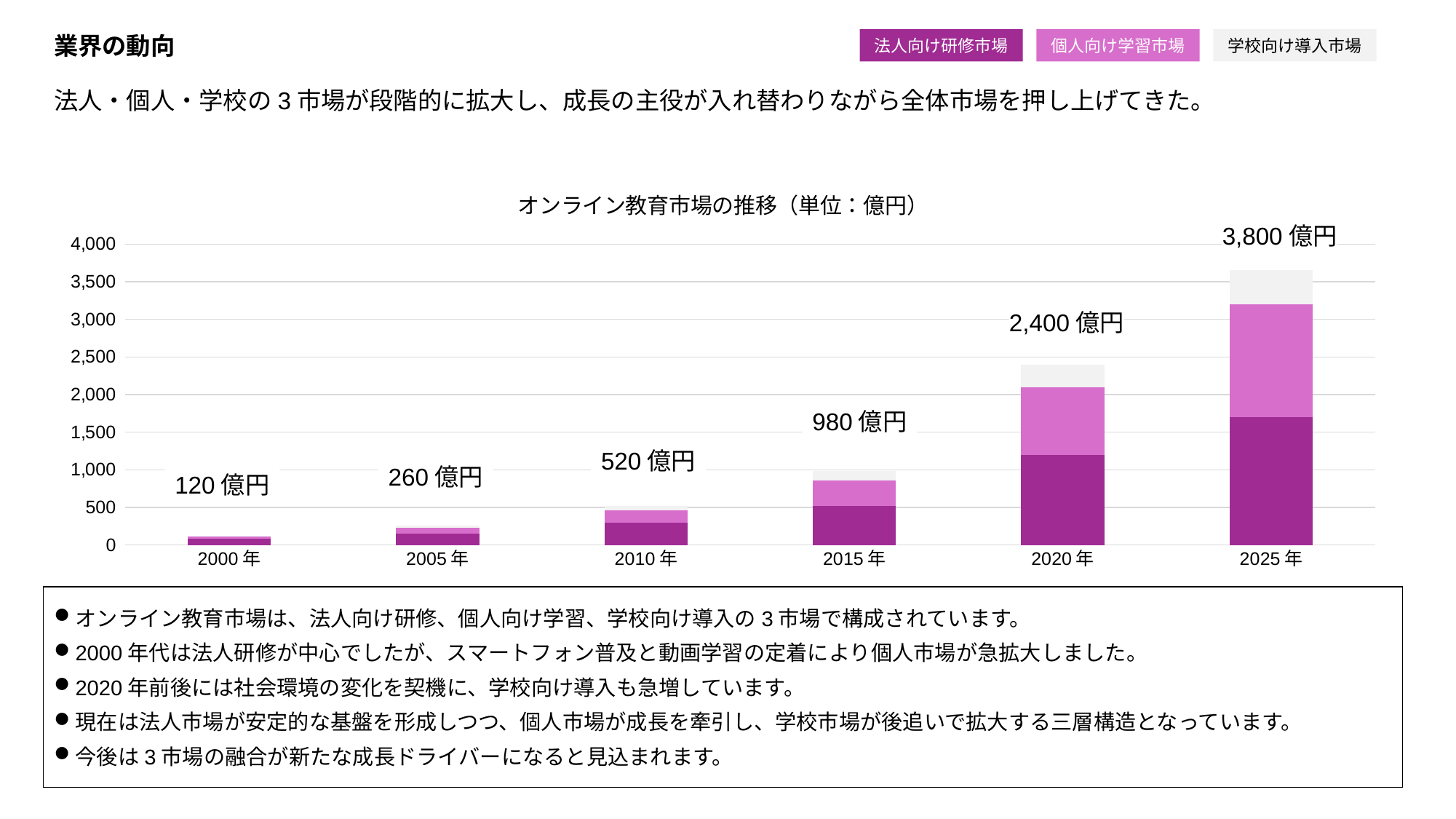

業界の動向
法人向け研修市場
個人向け学習市場
学校向け導入市場
法人・個人・学校の3市場が段階的に拡大し、成長の主役が入れ替わりながら全体市場を押し上げてきた。

### Chart: オンライン教育市場の推移（単位：億円）

| Category | 1 | 2 | 3 |
|---|---|---|---|
| 2000年 | 80.0 | 30.0 | 10.0 |
| 2005年 | 150.0 | 80.0 | 30.0 |
| 2010年 | 300.0 | 160.0 | 60.0 |
| 2015年 | 520.0 | 340.0 | 120.0 |
| 2020年 | 1200.0 | 900.0 | 300.0 |
| 2025年 | 1700.0 | 1500.0 | 450.0 |
3,800億円
2,400億円
980億円
520億円
260億円
120億円
オンライン教育市場は、法人向け研修、個人向け学習、学校向け導入の3市場で構成されています。
2000年代は法人研修が中心でしたが、スマートフォン普及と動画学習の定着により個人市場が急拡大しました。
2020年前後には社会環境の変化を契機に、学校向け導入も急増しています。
現在は法人市場が安定的な基盤を形成しつつ、個人市場が成長を牽引し、学校市場が後追いで拡大する三層構造となっています。
今後は3市場の融合が新たな成長ドライバーになると見込まれます。